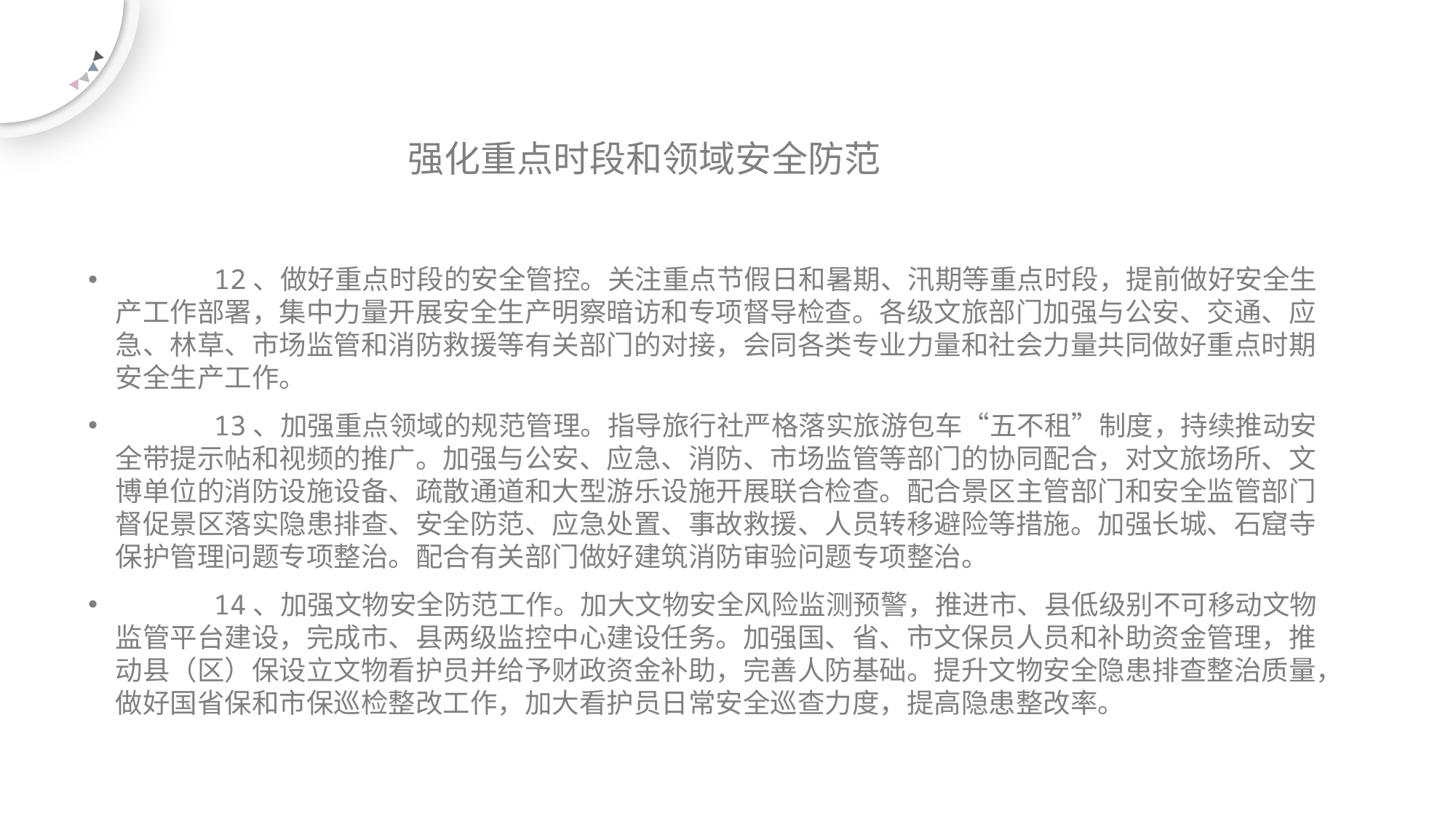

强化重点时段和领域安全防范

      12、做好重点时段的安全管控。关注重点节假日和暑期、汛期等重点时段，提前做好安全生产工作部署，集中力量开展安全生产明察暗访和专项督导检查。各级文旅部门加强与公安、交通、应急、林草、市场监管和消防救援等有关部门的对接，会同各类专业力量和社会力量共同做好重点时期安全生产工作。
      13、加强重点领域的规范管理。指导旅行社严格落实旅游包车“五不租”制度，持续推动安全带提示帖和视频的推广。加强与公安、应急、消防、市场监管等部门的协同配合，对文旅场所、文博单位的消防设施设备、疏散通道和大型游乐设施开展联合检查。配合景区主管部门和安全监管部门督促景区落实隐患排查、安全防范、应急处置、事故救援、人员转移避险等措施。加强长城、石窟寺保护管理问题专项整治。配合有关部门做好建筑消防审验问题专项整治。
      14、加强文物安全防范工作。加大文物安全风险监测预警，推进市、县低级别不可移动文物监管平台建设，完成市、县两级监控中心建设任务。加强国、省、市文保员人员和补助资金管理，推动县（区）保设立文物看护员并给予财政资金补助，完善人防基础。提升文物安全隐患排查整治质量，做好国省保和市保巡检整改工作，加大看护员日常安全巡查力度，提高隐患整改率。